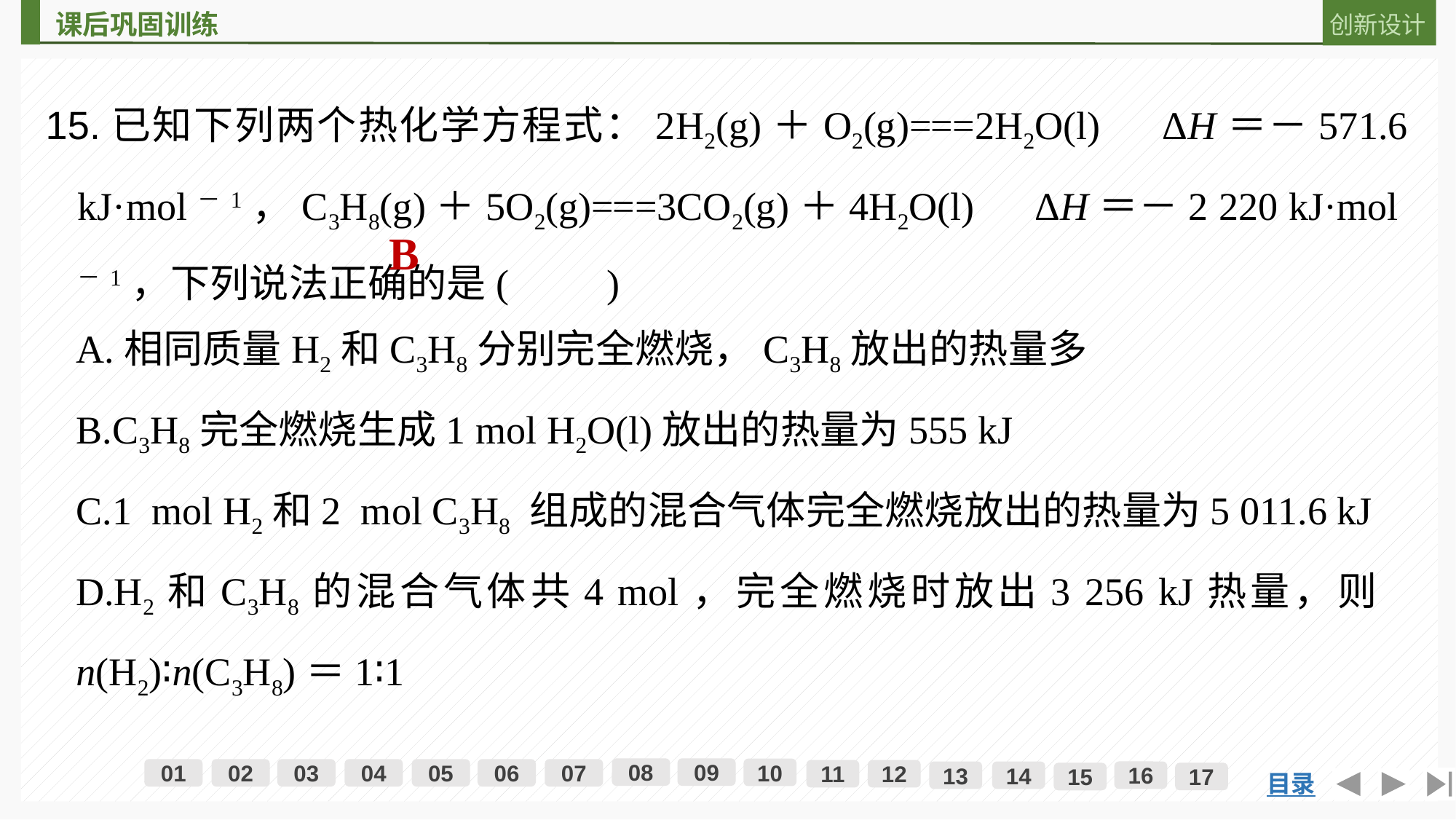

15.已知下列两个热化学方程式：2H2(g)＋O2(g)===2H2O(l)　ΔH＝－571.6 kJ·mol－1，C3H8(g)＋5O2(g)===3CO2(g)＋4H2O(l)　ΔH＝－2 220 kJ·mol－1，下列说法正确的是(　　)
B
A.相同质量H2和C3H8分别完全燃烧，C3H8放出的热量多
B.C3H8完全燃烧生成1 mol H2O(l)放出的热量为555 kJ
C.1  mol H2和2  mol C3H8 组成的混合气体完全燃烧放出的热量为5 011.6 kJ
D.H2和C3H8的混合气体共4 mol，完全燃烧时放出3 256 kJ热量，则n(H2)∶n(C3H8)＝1∶1